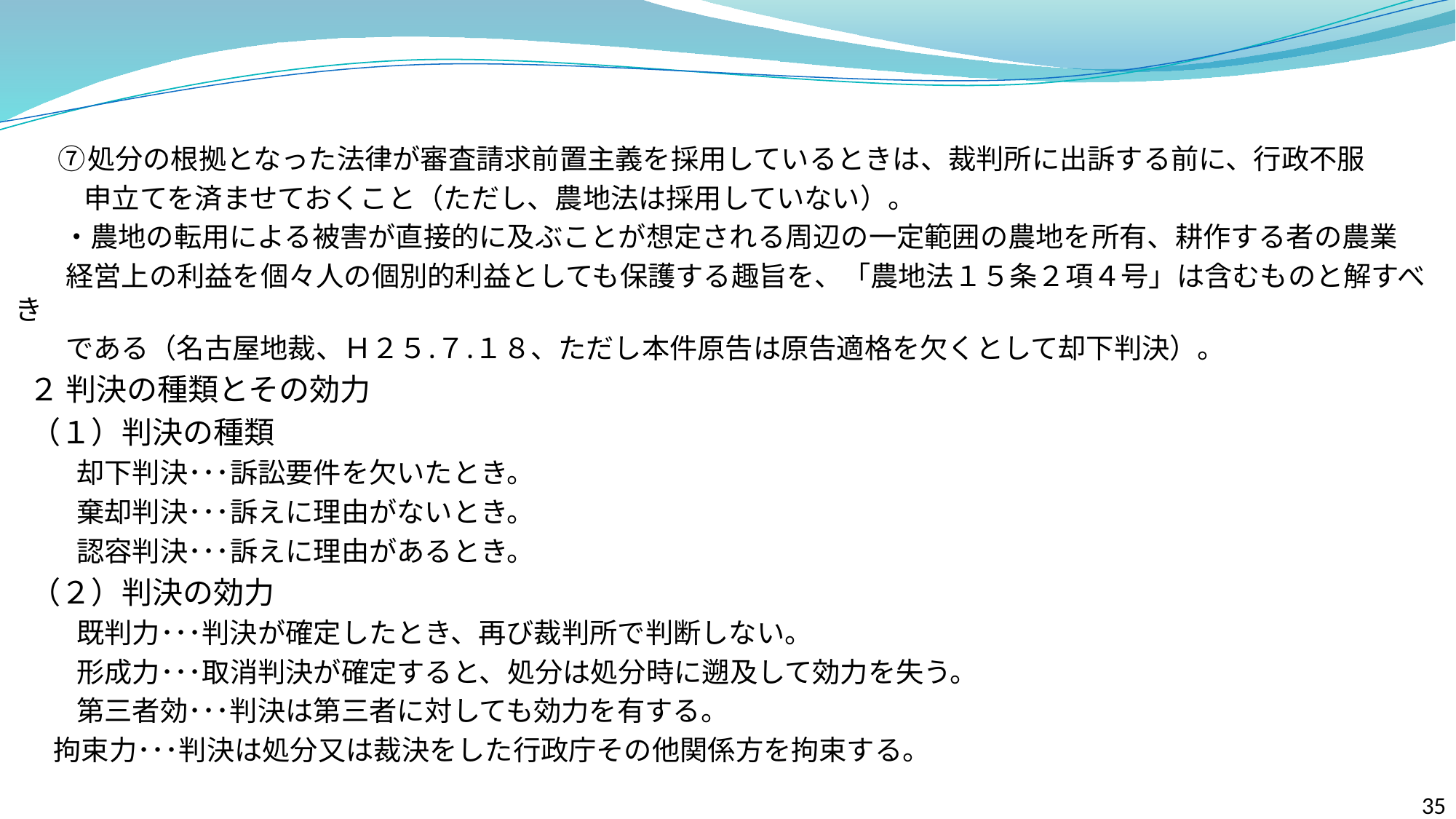

⑦処分の根拠となった法律が審査請求前置主義を採用しているときは、裁判所に出訴する前に、行政不服
           申立てを済ませておくこと（ただし、農地法は採用していない）。
   　・農地の転用による被害が直接的に及ぶことが想定される周辺の一定範囲の農地を所有、耕作する者の農業
        経営上の利益を個々人の個別的利益としても保護する趣旨を、「農地法１５条２項４号」は含むものと解すべき
        である（名古屋地裁、Ｈ２５.７.１８、ただし本件原告は原告適格を欠くとして却下判決）。
  ２ 判決の種類とその効力
  （１）判決の種類
　　 却下判決･･･訴訟要件を欠いたとき。
　　 棄却判決･･･訴えに理由がないとき。
　　 認容判決･･･訴えに理由があるとき。
  （２）判決の効力
　　 既判力･･･判決が確定したとき、再び裁判所で判断しない。
　　 形成力･･･取消判決が確定すると、処分は処分時に遡及して効力を失う。
　　 第三者効･･･判決は第三者に対しても効力を有する。
      拘束力･･･判決は処分又は裁決をした行政庁その他関係方を拘束する。

35